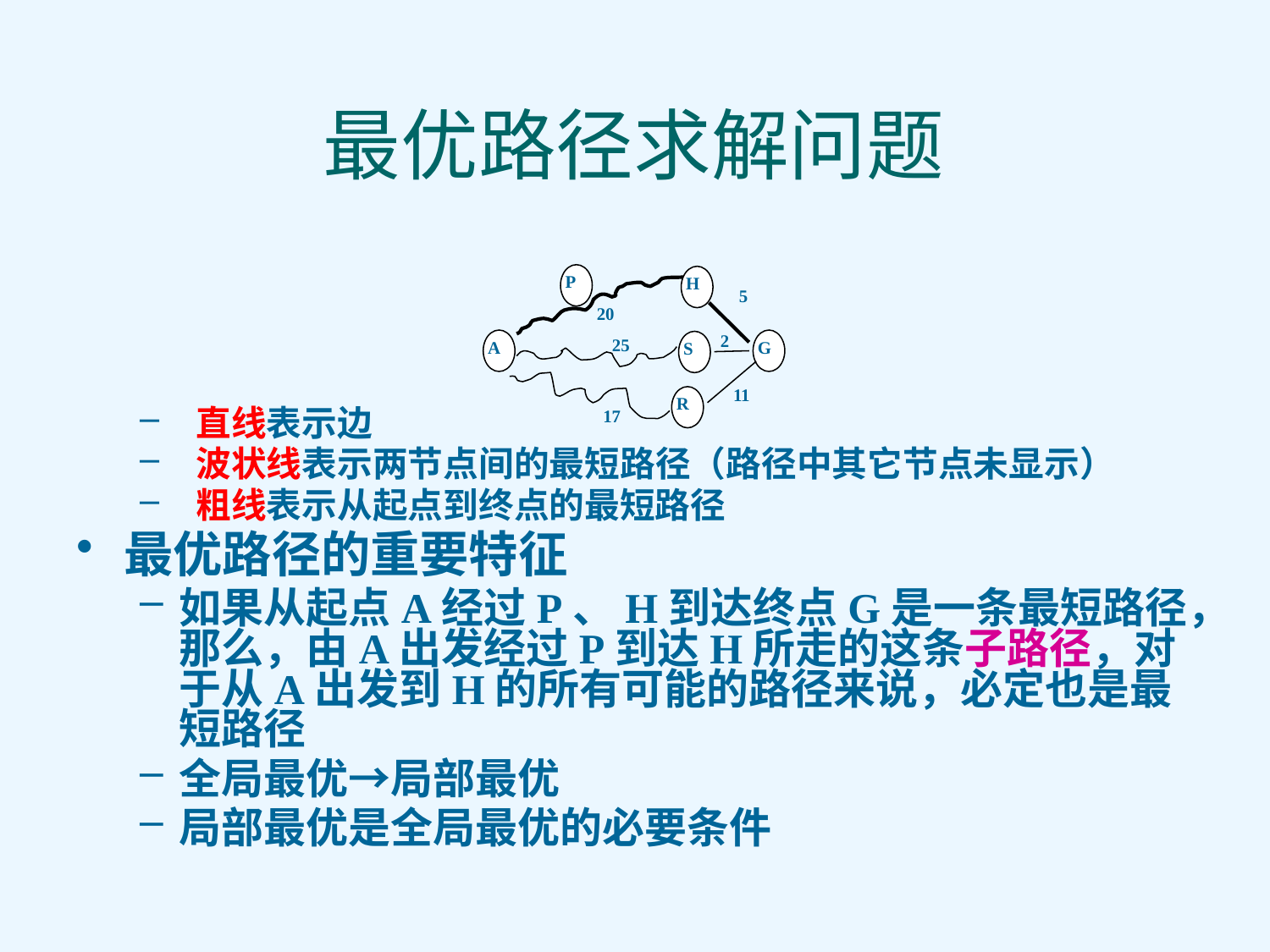

# 最优路径求解问题

 直线表示边
 波状线表示两节点间的最短路径（路径中其它节点未显示）
 粗线表示从起点到终点的最短路径
最优路径的重要特征
如果从起点A经过P、H到达终点G是一条最短路径，那么，由A出发经过P到达H所走的这条子路径，对于从A出发到H的所有可能的路径来说，必定也是最短路径
全局最优→局部最优
局部最优是全局最优的必要条件
P
H

5

20
2
A
G
S
25

11
R
17